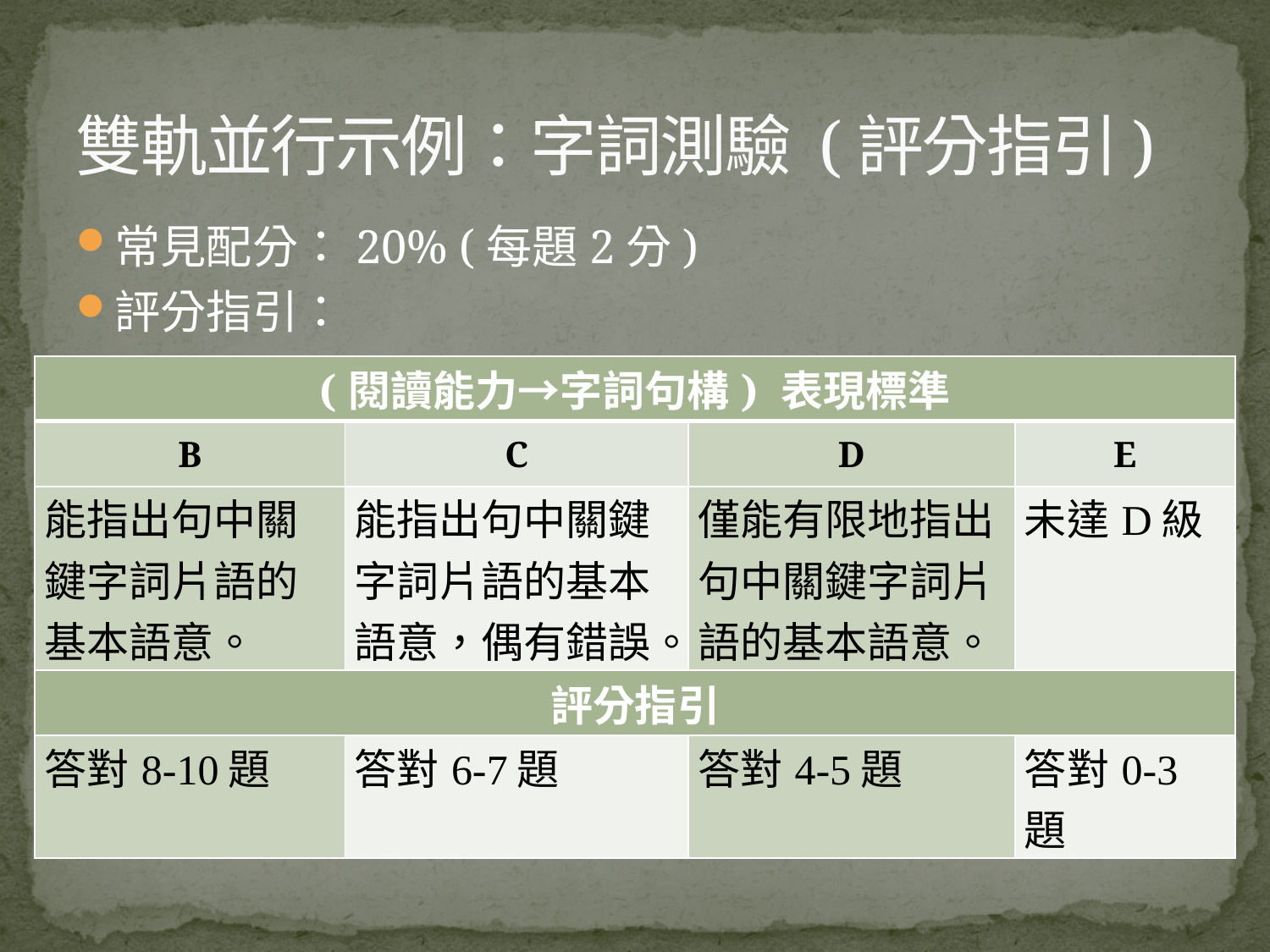

# 雙軌並行示例：字詞測驗 (評分指引)
常見配分：20% (每題2分)
評分指引：

| (閱讀能力→字詞句構) 表現標準 |  |  |  |
| --- | --- | --- | --- |
| B | C | D | E |
| 能指出句中關鍵字詞片語的基本語意。 | 能指出句中關鍵字詞片語的基本語意，偶有錯誤。 | 僅能有限地指出句中關鍵字詞片語的基本語意。 | 未達D級 |
| 評分指引 |  |  |  |
| 答對8-10題 | 答對6-7題 | 答對4-5題 | 答對0-3題 |